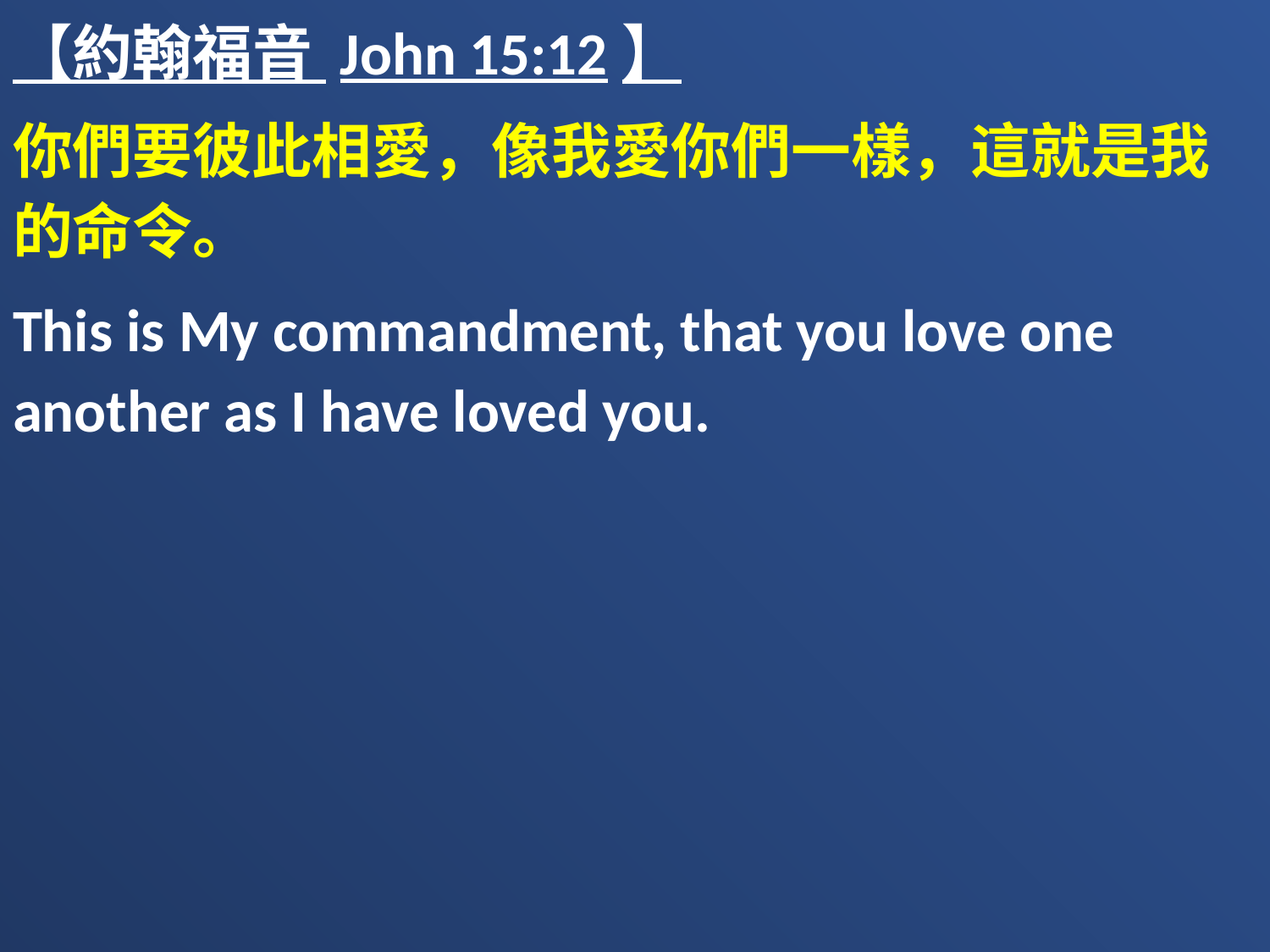

【約翰福音 John 15:12】
你們要彼此相愛，像我愛你們一樣，這就是我的命令。
This is My commandment, that you love one another as I have loved you.